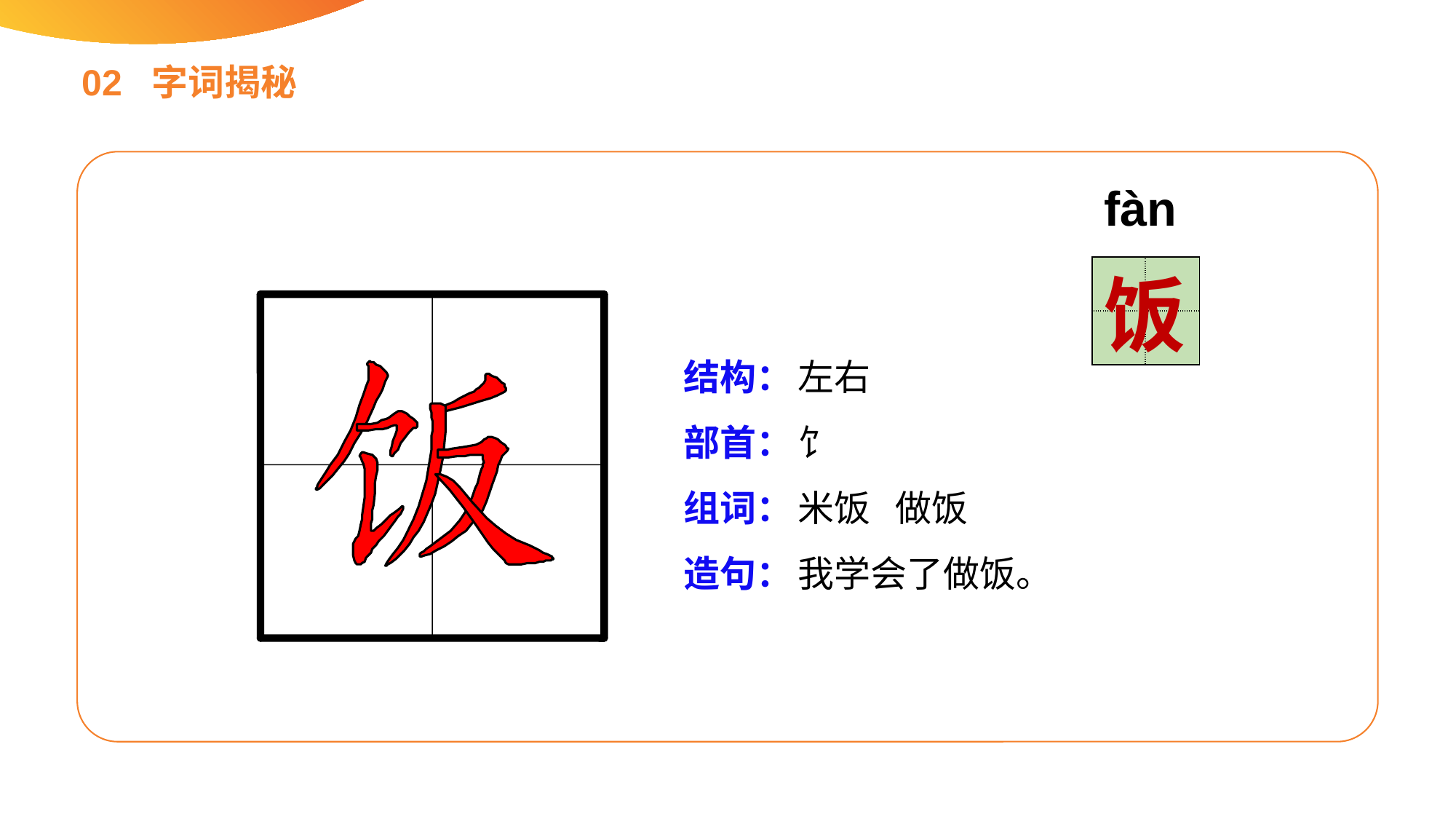

02  字词揭秘
fàn
|  |  |
| --- | --- |
|  |  |
饭

结构：
部首：
组词：
造句：

左右
饣
米饭   做饭
我学会了做饭。